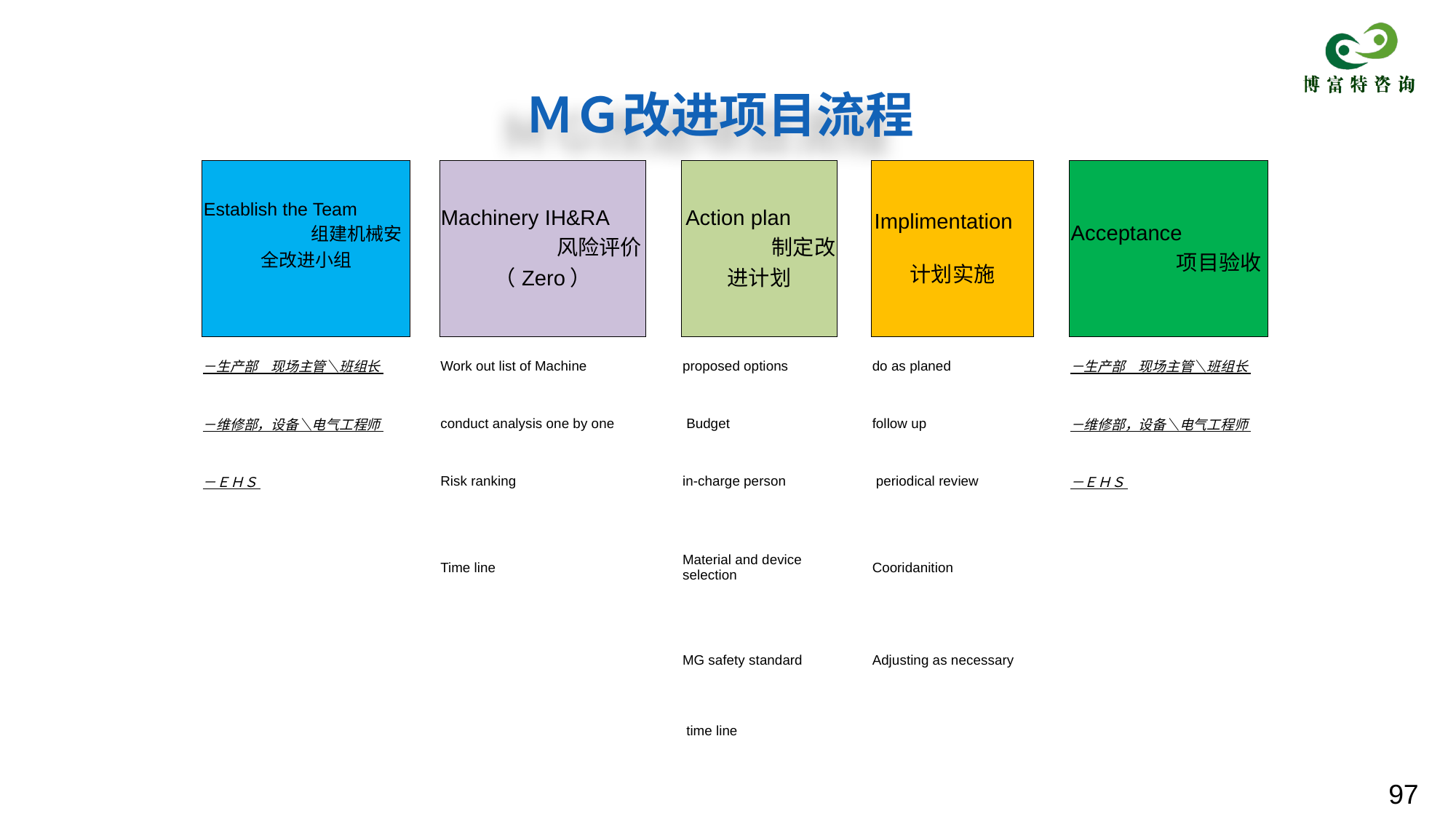

# ＭＧ改进项目流程
| Establish the Team 组建机械安全改进小组 |  | Machinery IH&RA 风险评价（Zero） |  | Action plan 制定改进计划 |  | Implimentation 计划实施 |  | Acceptance 项目验收 |
| --- | --- | --- | --- | --- | --- | --- | --- | --- |
| －生产部　现场主管＼班组长 |  | Work out list of Machine |  | proposed options |  | do as planed |  | －生产部　现场主管＼班组长 |
| －维修部，设备＼电气工程师 |  | conduct analysis one by one |  | Budget |  | follow up |  | －维修部，设备＼电气工程师 |
| －ＥＨＳ |  | Risk ranking |  | in-charge person |  | periodical review |  | －ＥＨＳ |
|  |  | Time line |  | Material and device selection |  | Cooridanition |  |  |
|  |  |  |  | MG safety standard |  | Adjusting as necessary |  |  |
|  |  |  |  | time line |  |  |  |  |
97